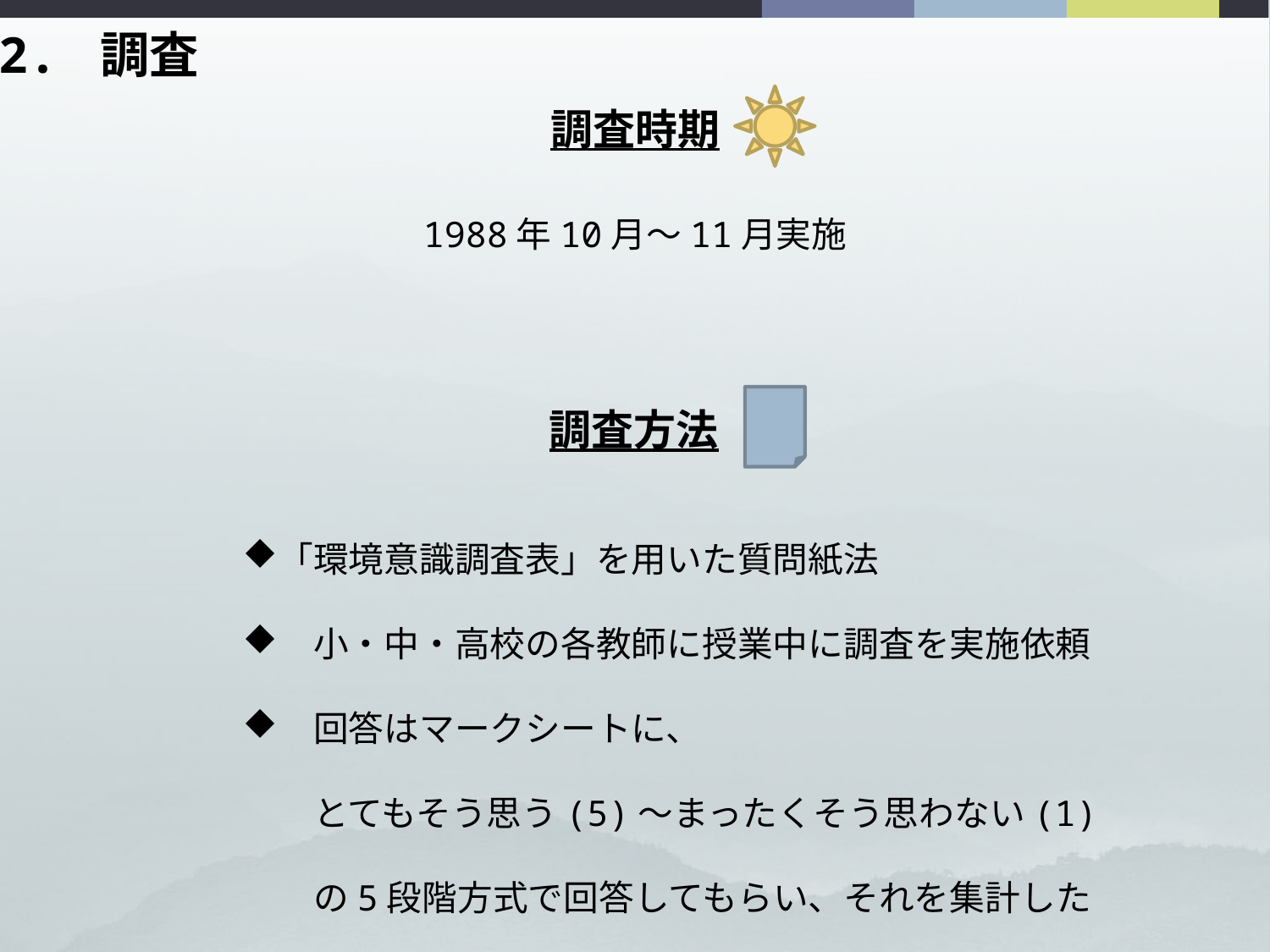

2. 調査

調査時期
1988年10月～11月実施

調査方法
「環境意識調査表」を用いた質問紙法

　小・中・高校の各教師に授業中に調査を実施依頼

　回答はマークシートに、

　　とてもそう思う(5)～まったくそう思わない(1)

　　の5段階方式で回答してもらい、それを集計した